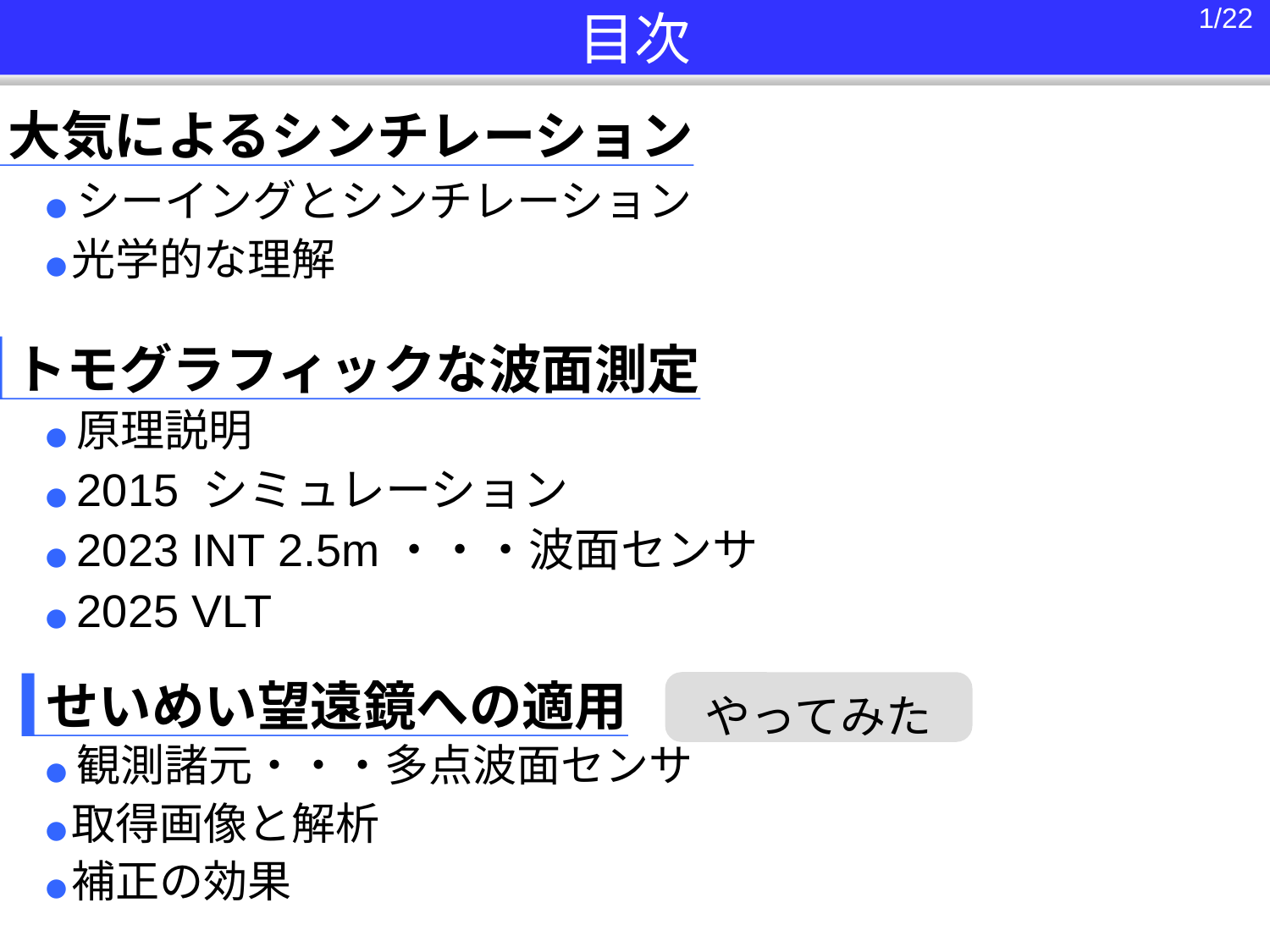

# 目次
1/22

大気によるシンチレーション
● シーイングとシンチレーション
● 光学的な理解

● 原理説明
● 2015 シミュレーション
● 2023 INT 2.5m・・・波面センサ
● 2025 VLT

● 観測諸元・・・多点波面センサ
● 取得画像と解析
● 補正の効果
トモグラフィックな波面測定
せいめい望遠鏡への適用
やってみた